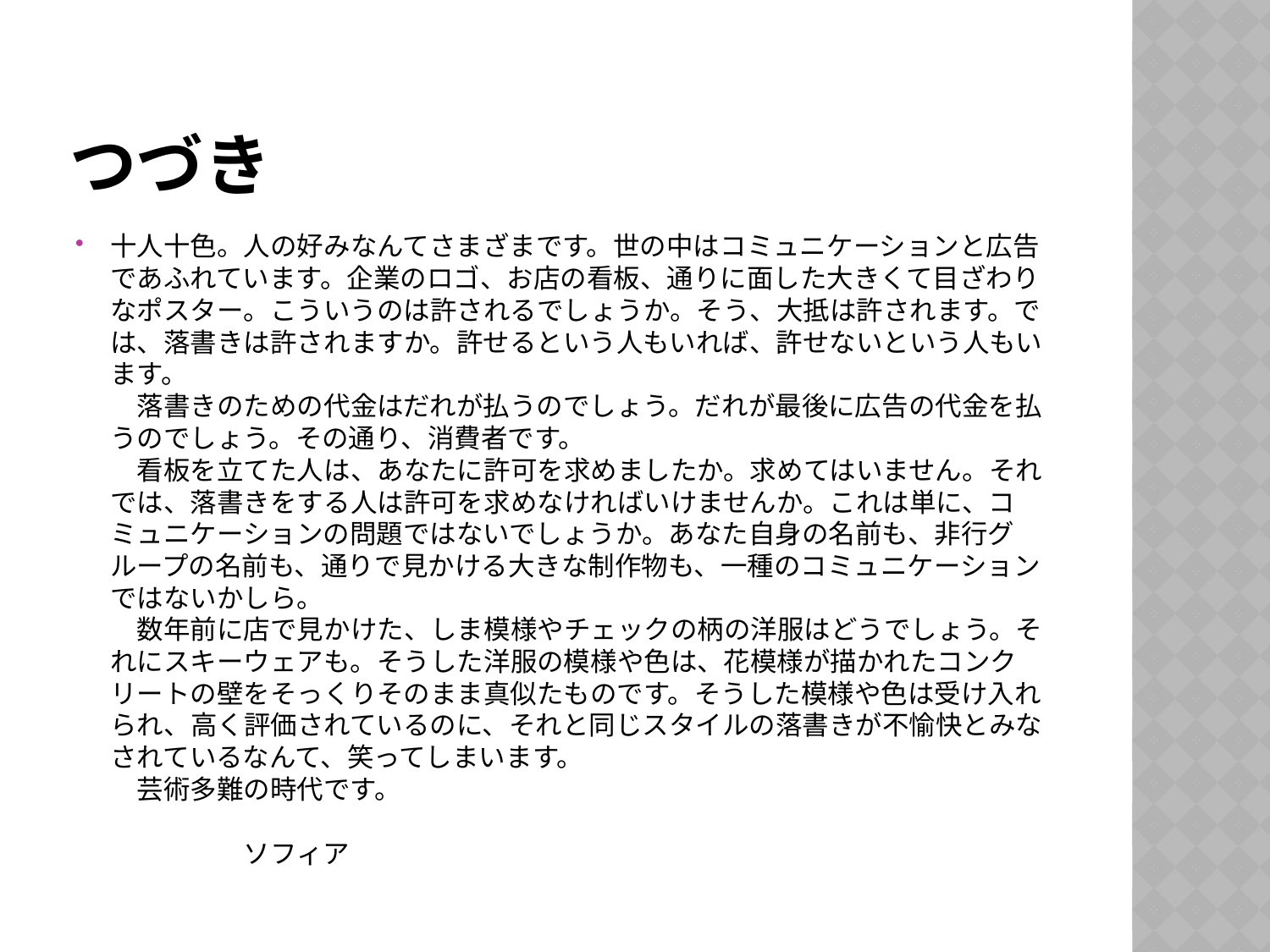

# つづき
十人十色。人の好みなんてさまざまです。世の中はコミュニケーションと広告であふれています。企業のロゴ、お店の看板、通りに面した大きくて目ざわりなポスター。こういうのは許されるでしょうか。そう、大抵は許されます。では、落書きは許されますか。許せるという人もいれば、許せないという人もいます。
　落書きのための代金はだれが払うのでしょう。だれが最後に広告の代金を払うのでしょう。その通り、消費者です。
　看板を立てた人は、あなたに許可を求めましたか。求めてはいません。それでは、落書きをする人は許可を求めなければいけませんか。これは単に、コミュニケーションの問題ではないでしょうか。あなた自身の名前も、非行グループの名前も、通りで見かける大きな制作物も、一種のコミュニケーションではないかしら。
　数年前に店で見かけた、しま模様やチェックの柄の洋服はどうでしょう。それにスキーウェアも。そうした洋服の模様や色は、花模様が描かれたコンクリートの壁をそっくりそのまま真似たものです。そうした模様や色は受け入れられ、高く評価されているのに、それと同じスタイルの落書きが不愉快とみなされているなんて、笑ってしまいます。
　芸術多難の時代です。
　　　　　　　　　　　　　　　　　　　　　　　　　　　　　　　　　　　　　　　　ソフィア